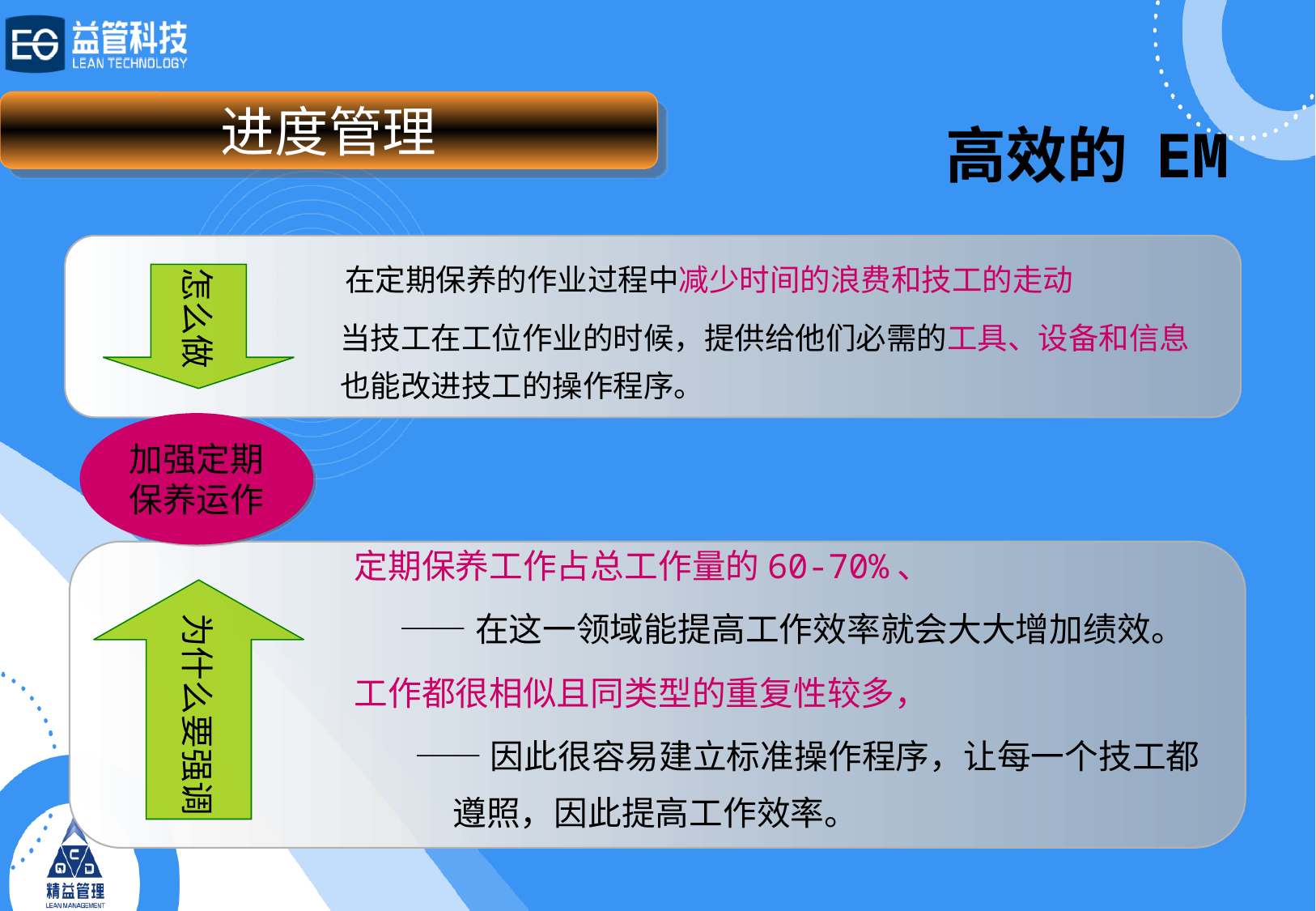

进度管理
# 高效的 EM

在定期保养的作业过程中减少时间的浪费和技工的走动
怎么做
当技工在工位作业的时候，提供给他们必需的工具、设备和信息也能改进技工的操作程序。
加强定期保养运作
定期保养工作占总工作量的60-70%、
	——在这一领域能提高工作效率就会大大增加绩效。
工作都很相似且同类型的重复性较多，
——因此很容易建立标准操作程序，让每一个技工都遵照，因此提高工作效率。

为什么要强调